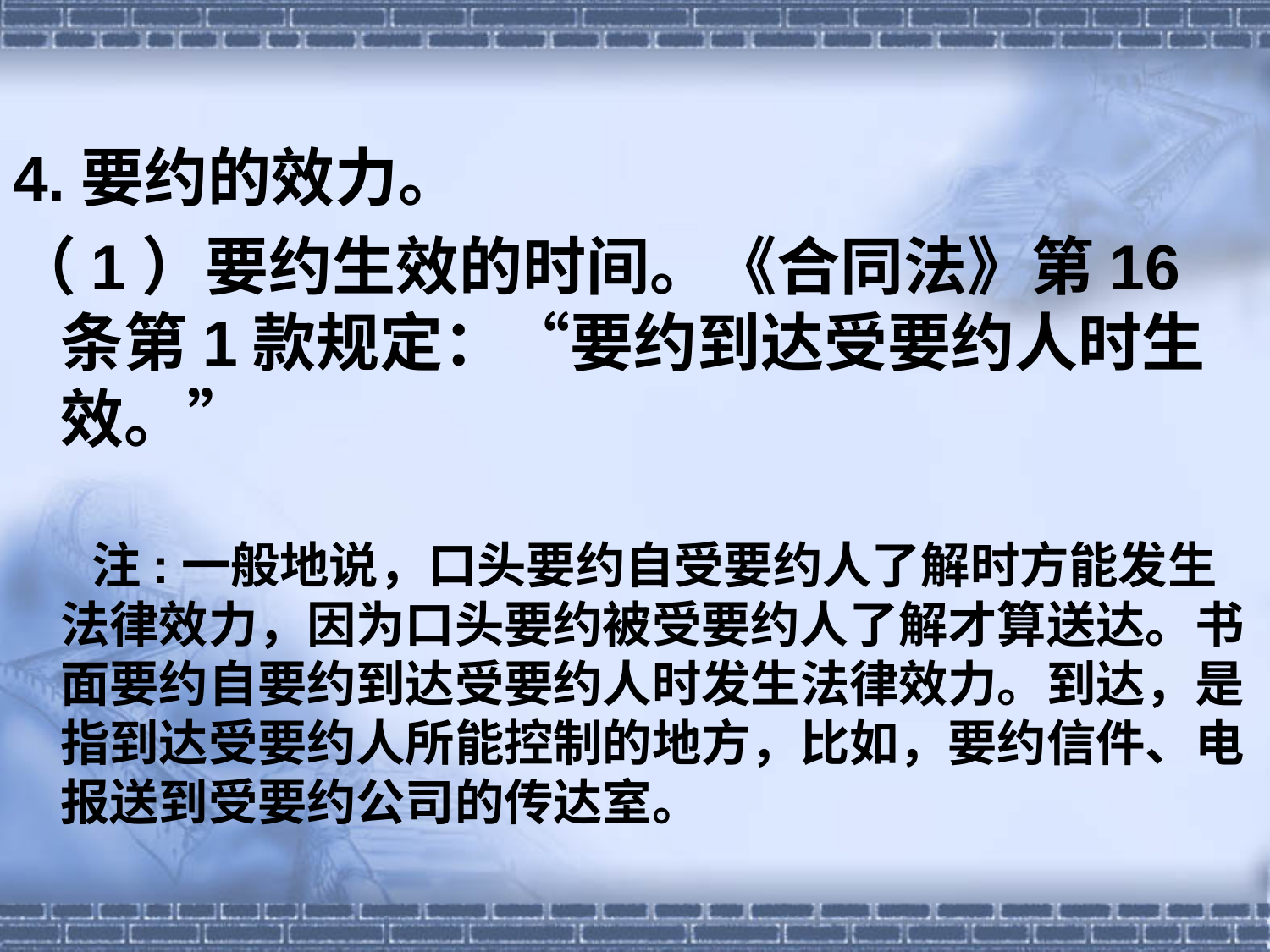

4.要约的效力。
（1）要约生效的时间。《合同法》第16条第1款规定：“要约到达受要约人时生效。”

      注:一般地说，口头要约自受要约人了解时方能发生法律效力，因为口头要约被受要约人了解才算送达。书面要约自要约到达受要约人时发生法律效力。到达，是指到达受要约人所能控制的地方，比如，要约信件、电报送到受要约公司的传达室。